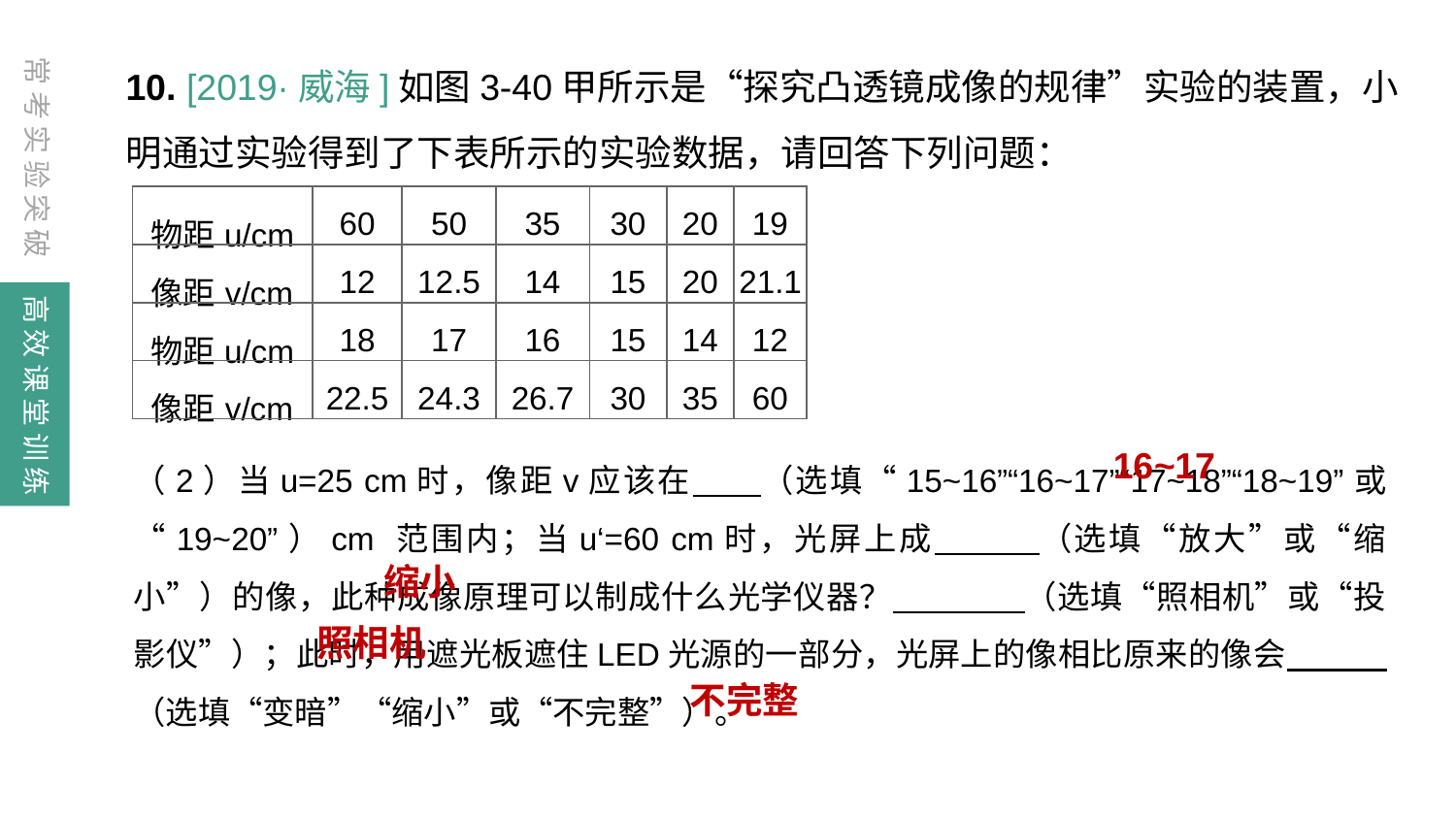

10. [2019·威海]如图3-40甲所示是“探究凸透镜成像的规律”实验的装置，小明通过实验得到了下表所示的实验数据，请回答下列问题：
常考实验突破
| 物距u/cm | 60 | 50 | 35 | 30 | 20 | 19 |
| --- | --- | --- | --- | --- | --- | --- |
| 像距v/cm | 12 | 12.5 | 14 | 15 | 20 | 21.1 |
| 物距u/cm | 18 | 17 | 16 | 15 | 14 | 12 |
| 像距v/cm | 22.5 | 24.3 | 26.7 | 30 | 35 | 60 |

高效课堂训练
（2）当u=25 cm时，像距v应该在　　（选填“15~16”“16~17”“17~18”“18~19”或“19~20”）cm 范围内；当u‘=60 cm时，光屏上成　　　（选填“放大”或“缩小”）的像，此种成像原理可以制成什么光学仪器？　　　　（选填“照相机”或“投影仪”）；此时，用遮光板遮住LED光源的一部分，光屏上的像相比原来的像会　         （选填“变暗”“缩小”或“不完整”）。
16~17
缩小
照相机
不完整